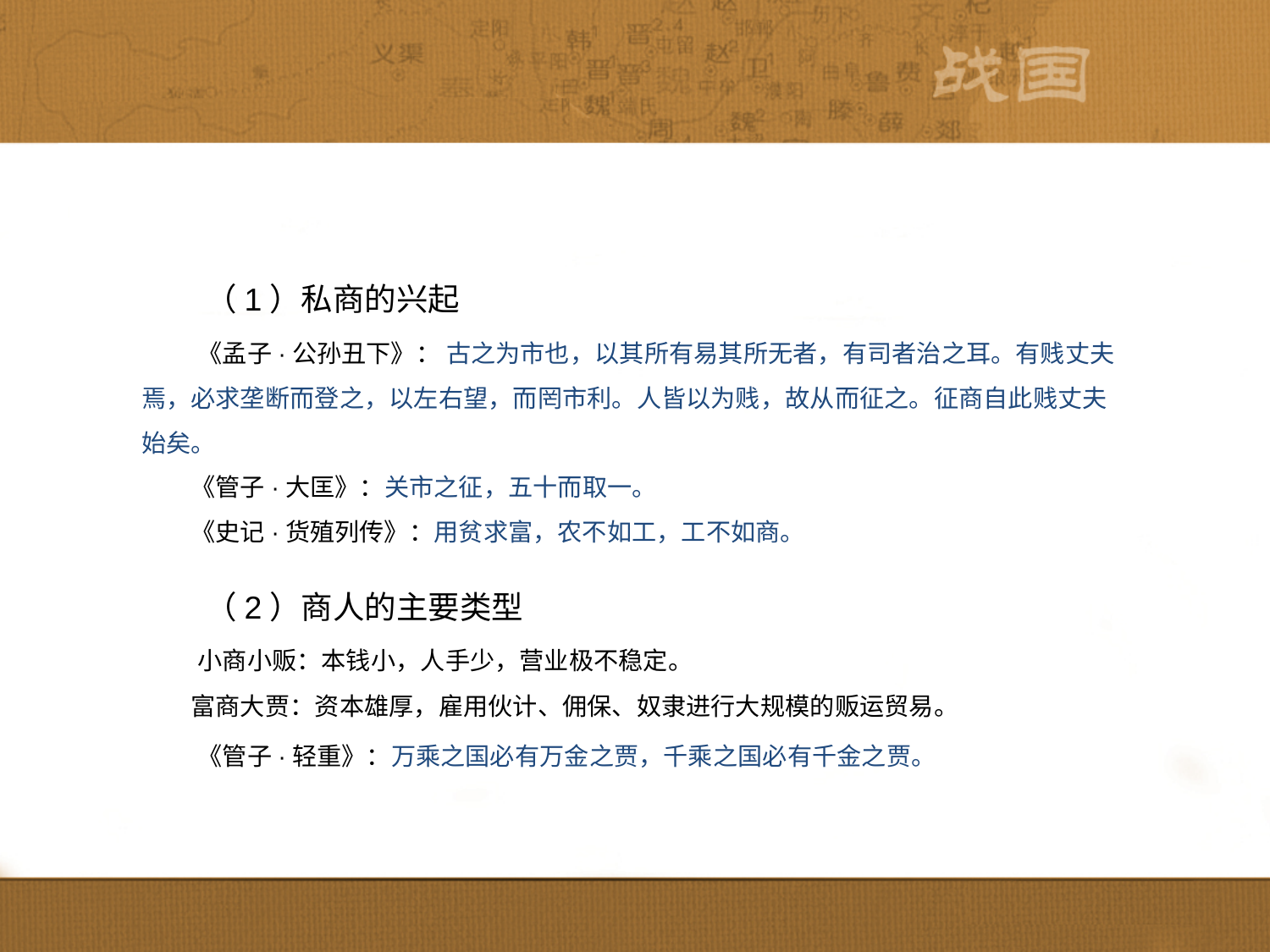

（1）私商的兴起
　　《孟子·公孙丑下》： 古之为市也，以其所有易其所无者，有司者治之耳。有贱丈夫焉，必求垄断而登之，以左右望，而罔市利。人皆以为贱，故从而征之。征商自此贱丈夫始矣。
　　《管子·大匡》：关市之征，五十而取一。
　　《史记·货殖列传》：用贫求富，农不如工，工不如商。
　　（2）商人的主要类型
　　小商小贩：本钱小，人手少，营业极不稳定。
　　富商大贾：资本雄厚，雇用伙计、佣保、奴隶进行大规模的贩运贸易。
　　《管子·轻重》：万乘之国必有万金之贾，千乘之国必有千金之贾。